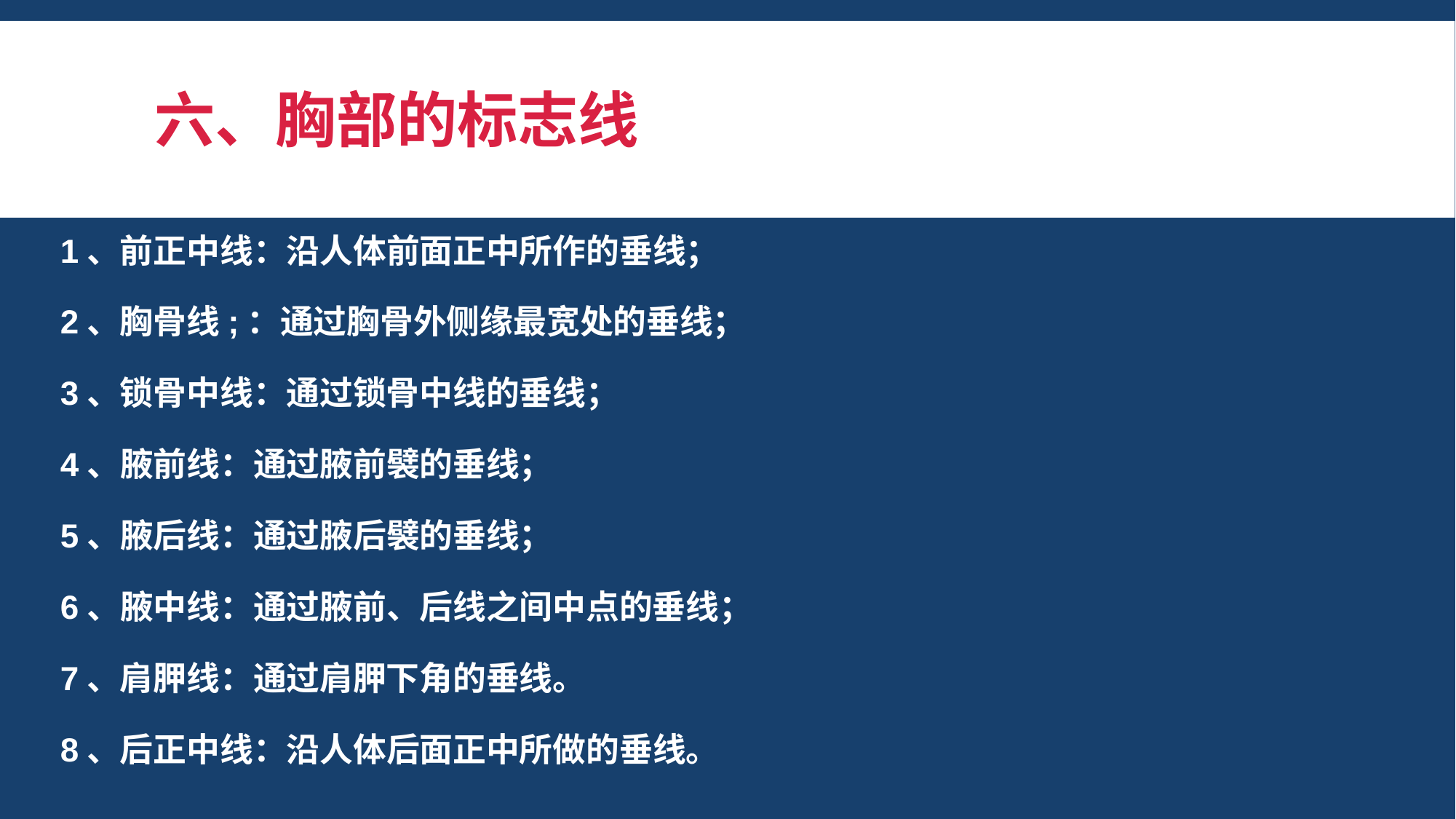

# 六、胸部的标志线
1、前正中线：沿人体前面正中所作的垂线；
2、胸骨线;：通过胸骨外侧缘最宽处的垂线；
3、锁骨中线：通过锁骨中线的垂线；
4、腋前线：通过腋前襞的垂线；
5、腋后线：通过腋后襞的垂线；
6、腋中线：通过腋前、后线之间中点的垂线；
7、肩胛线：通过肩胛下角的垂线。
8、后正中线：沿人体后面正中所做的垂线。